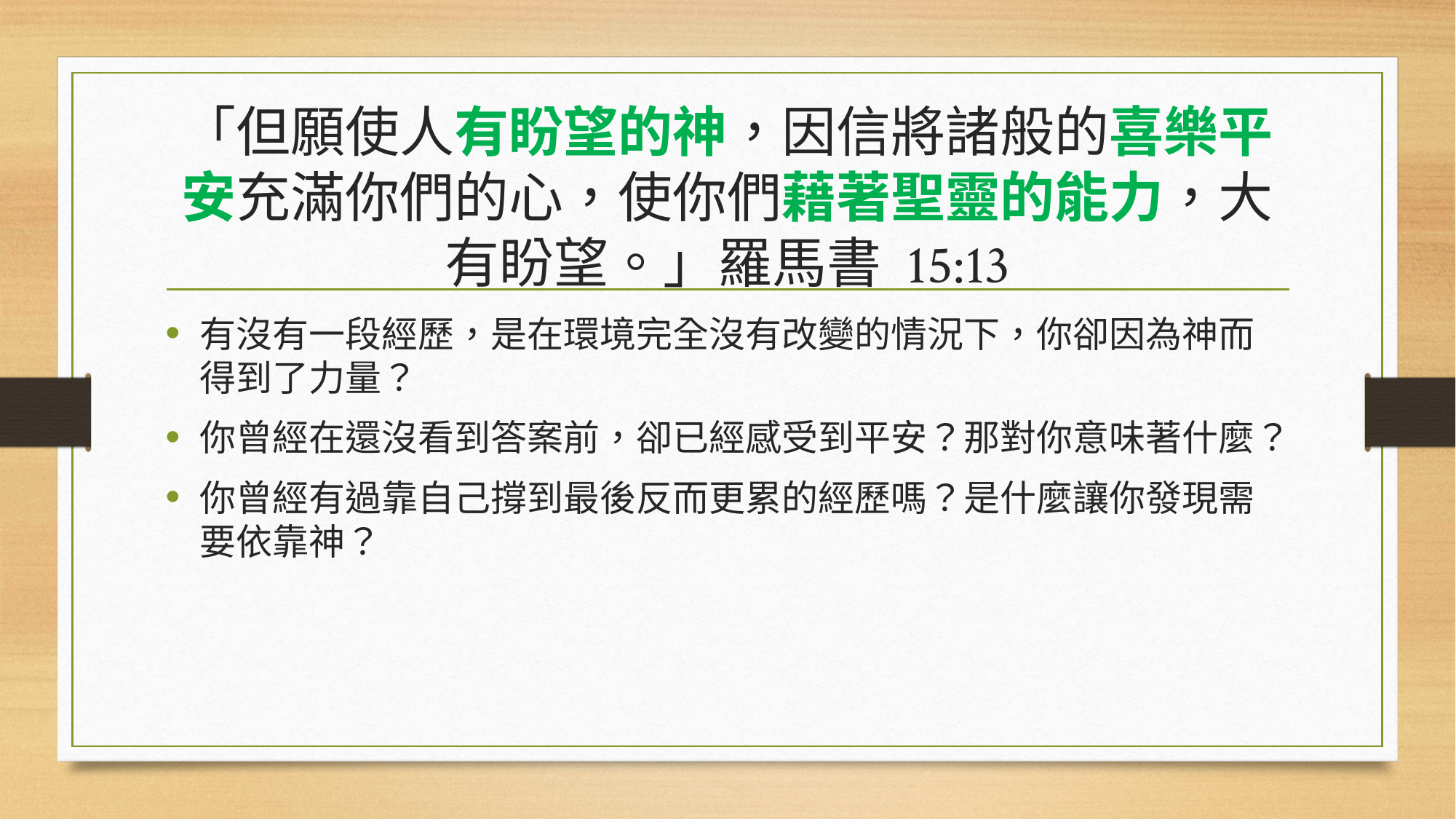

# 「但願使人有盼望的神，因信將諸般的喜樂平安充滿你們的心，使你們藉著聖靈的能力，大有盼望。」羅馬書 15:13
有沒有一段經歷，是在環境完全沒有改變的情況下，你卻因為神而得到了力量？
你曾經在還沒看到答案前，卻已經感受到平安？那對你意味著什麼？
你曾經有過靠自己撐到最後反而更累的經歷嗎？是什麼讓你發現需要依靠神？